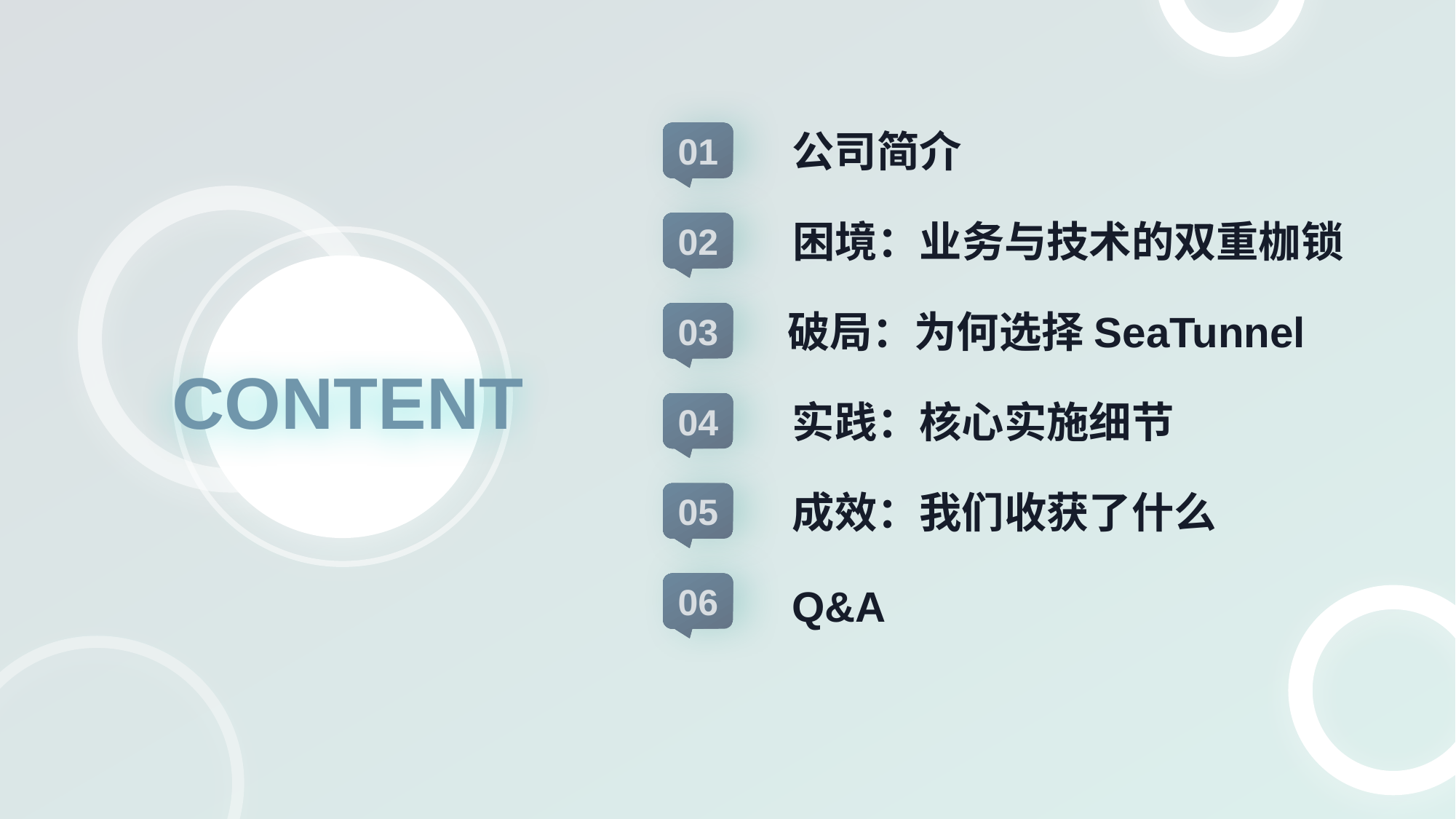

01
公司简介

02
困境：业务与技术的双重枷锁
03
破局：为何选择SeaTunnel
CONTENT
04
实践：核心实施细节
05
成效：我们收获了什么
06
Q&A